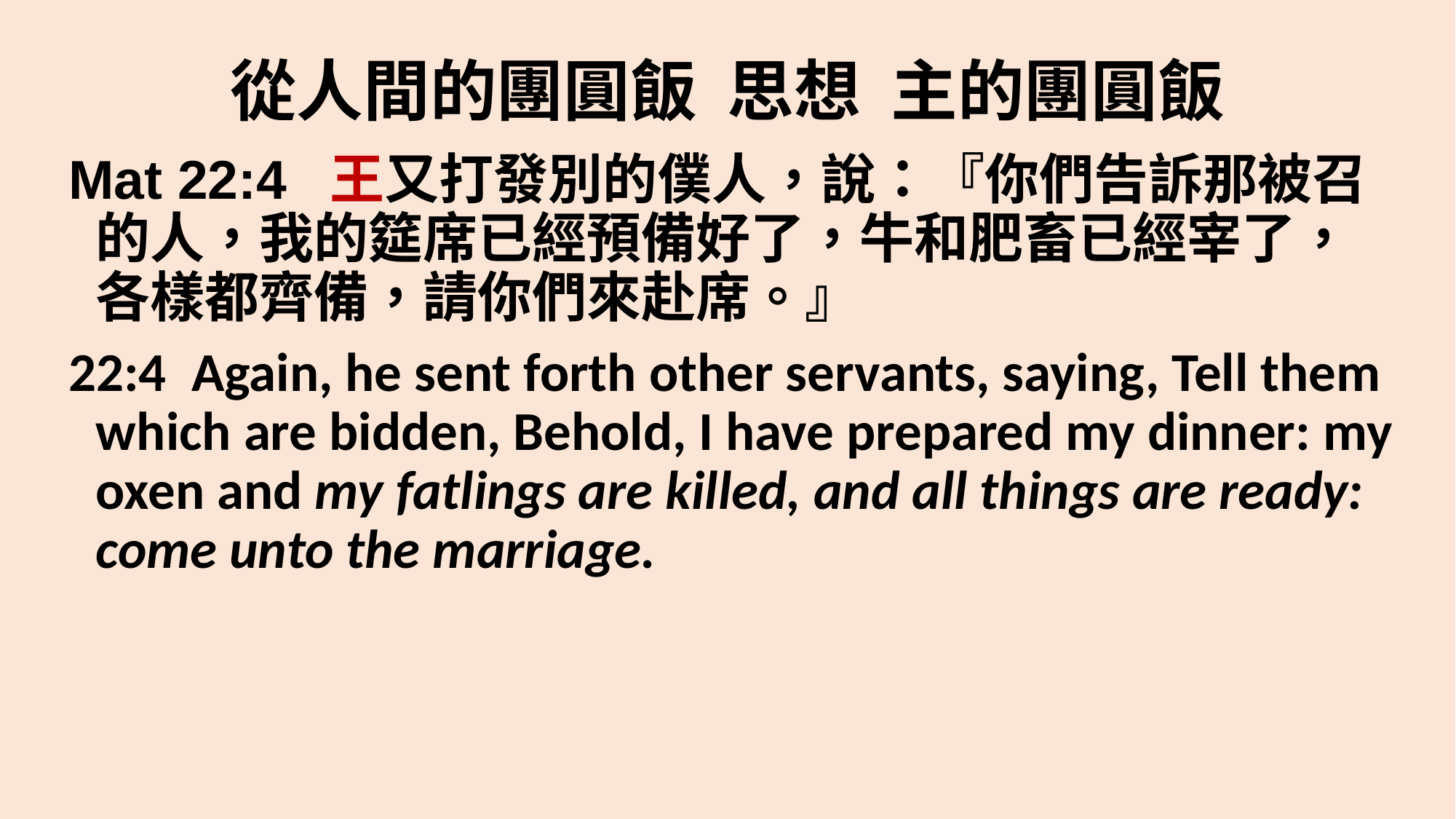

# 從人間的團圓飯  思想  主的團圓飯
Mat 22:4  王又打發別的僕人，說：『你們告訴那被召的人，我的筵席已經預備好了，牛和肥畜已經宰了，各樣都齊備，請你們來赴席。』
22:4  Again, he sent forth other servants, saying, Tell them which are bidden, Behold, I have prepared my dinner: my oxen and my fatlings are killed, and all things are ready: come unto the marriage.